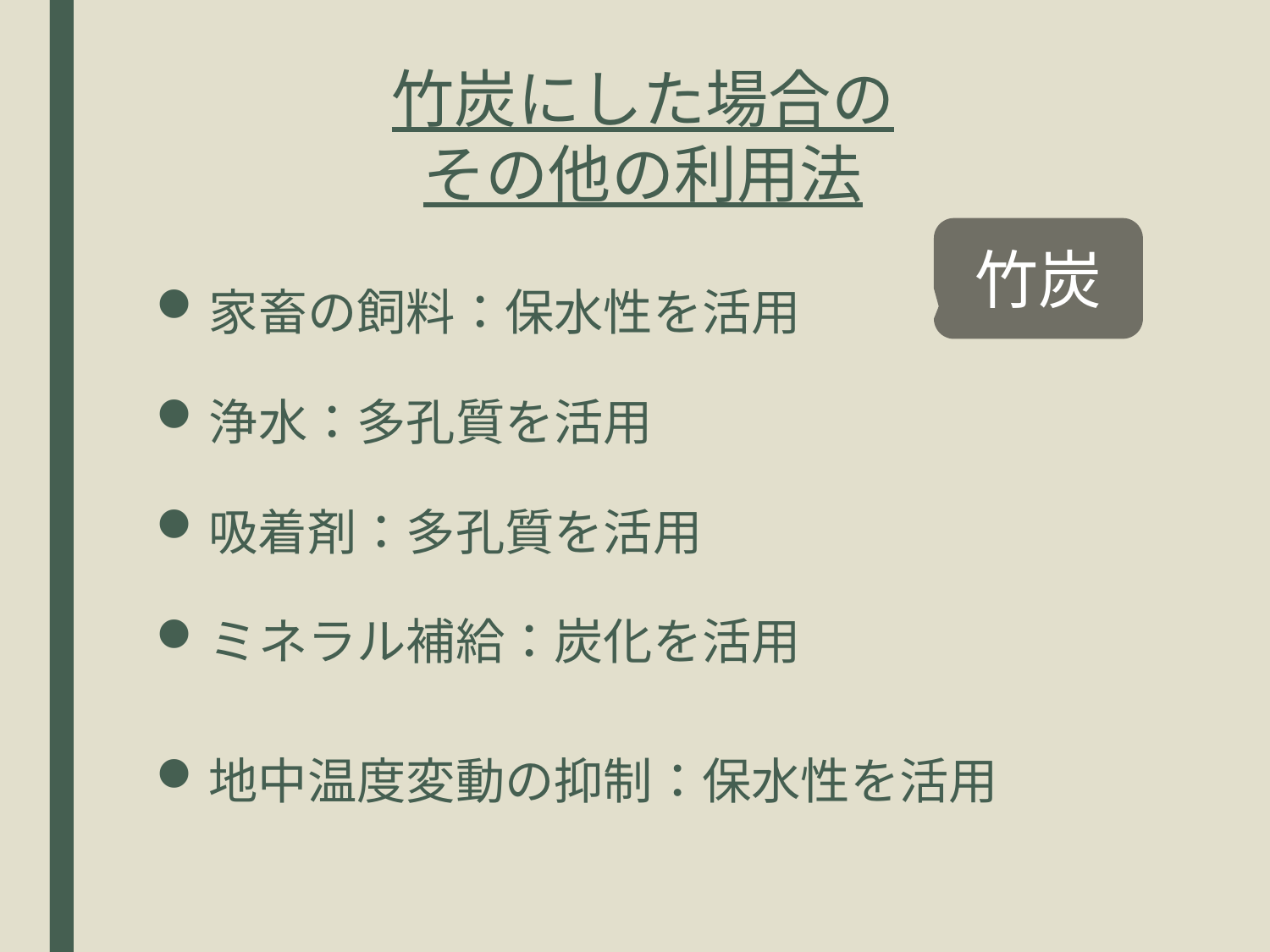

# 竹炭にした場合の その他の利用法
竹炭
家畜の飼料：保水性を活用
浄水：多孔質を活用
吸着剤：多孔質を活用
ミネラル補給：炭化を活用
地中温度変動の抑制：保水性を活用